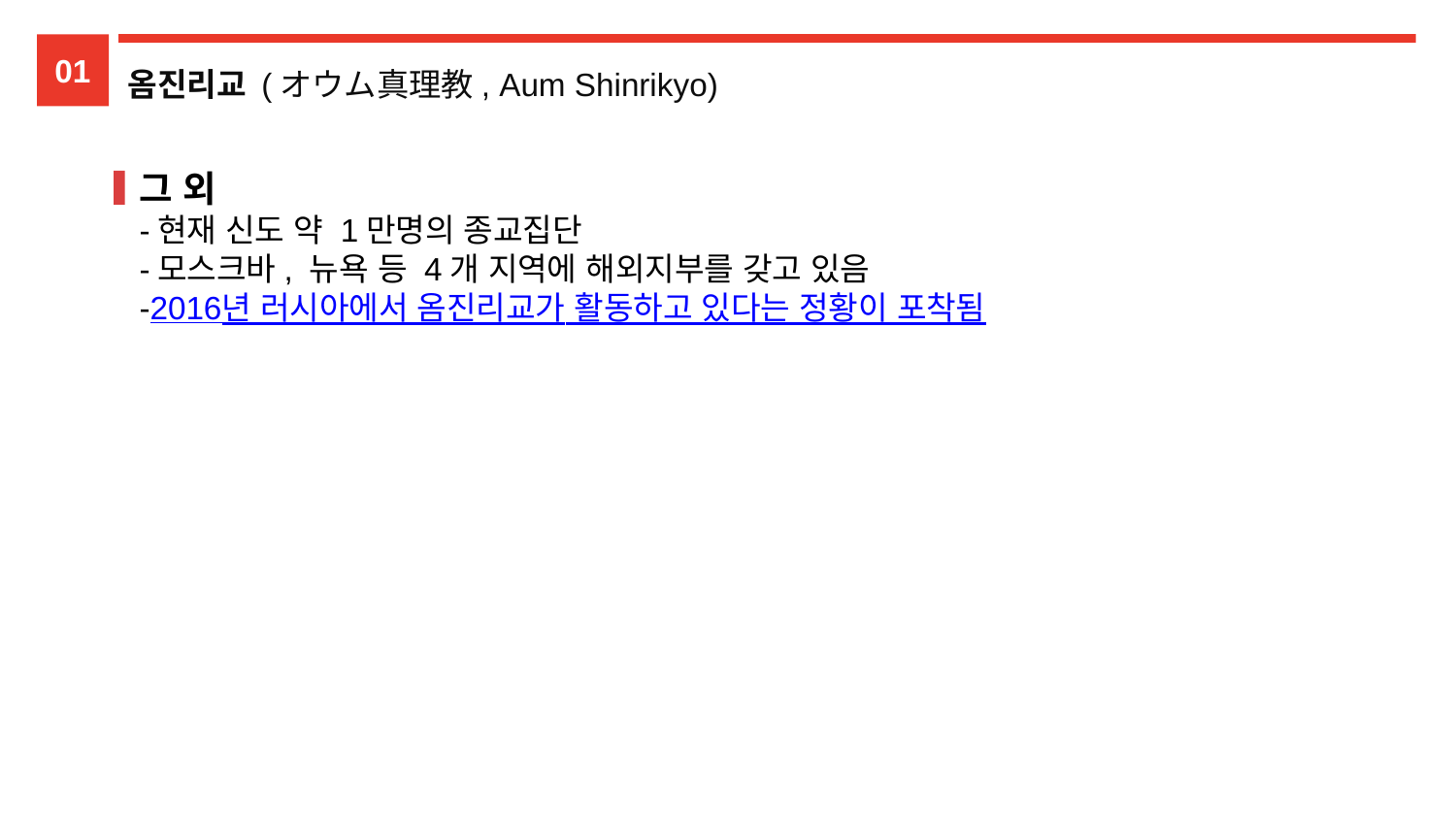

01
옴진리교 (オウム真理教, Aum Shinrikyo)
그 외
-현재 신도 약 1만명의 종교집단
-모스크바, 뉴욕 등 4개 지역에 해외지부를 갖고 있음
-2016년 러시아에서 옴진리교가 활동하고 있다는 정황이 포착됨